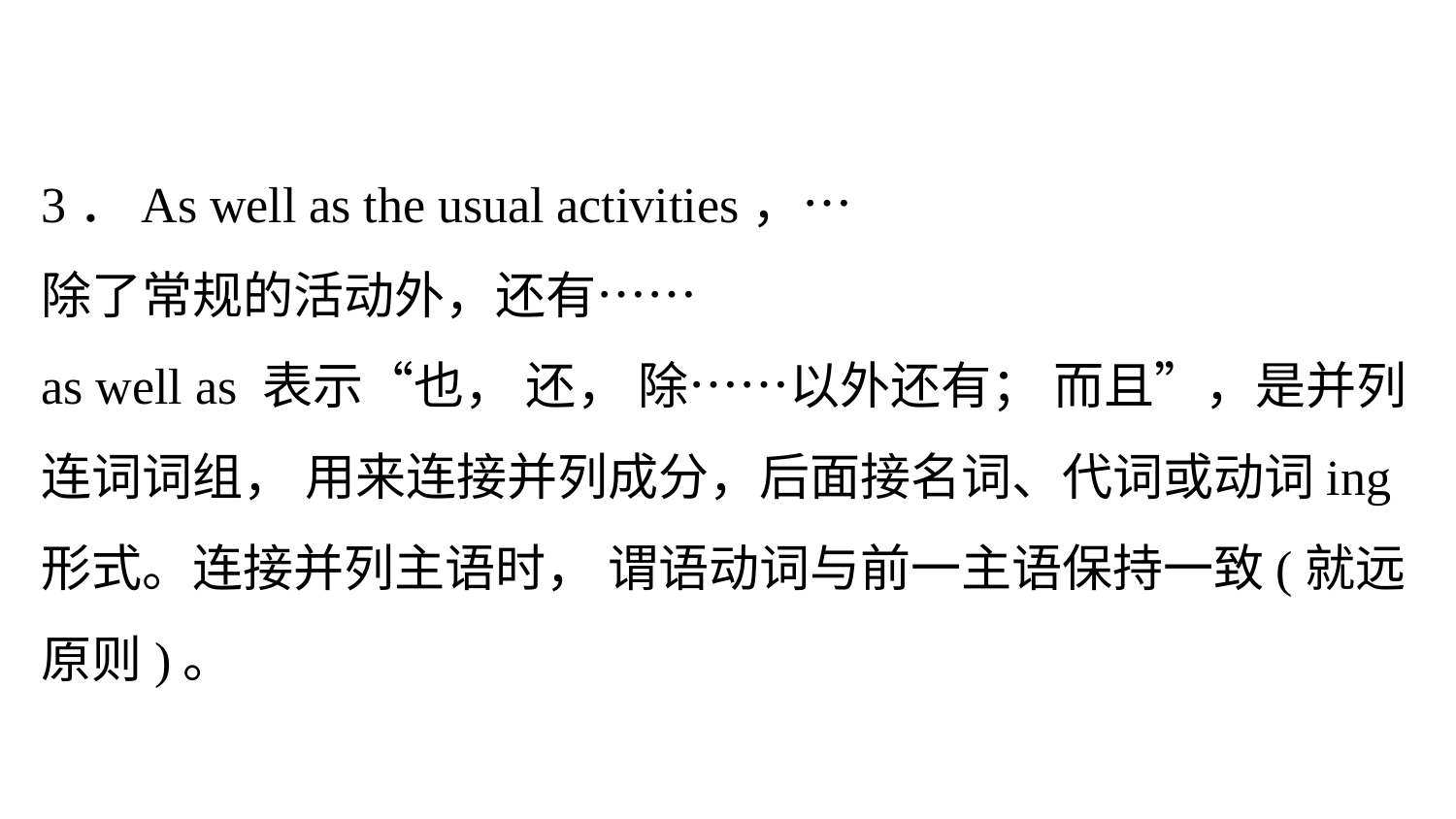

3．As well as the usual activities，…
除了常规的活动外，还有……
as well as 表示“也， 还， 除……以外还有； 而且”，是并列连词词组， 用来连接并列成分，后面接名词、代词或动词­ing形式。连接并列主语时， 谓语动词与前一主语保持一致(就远原则)。